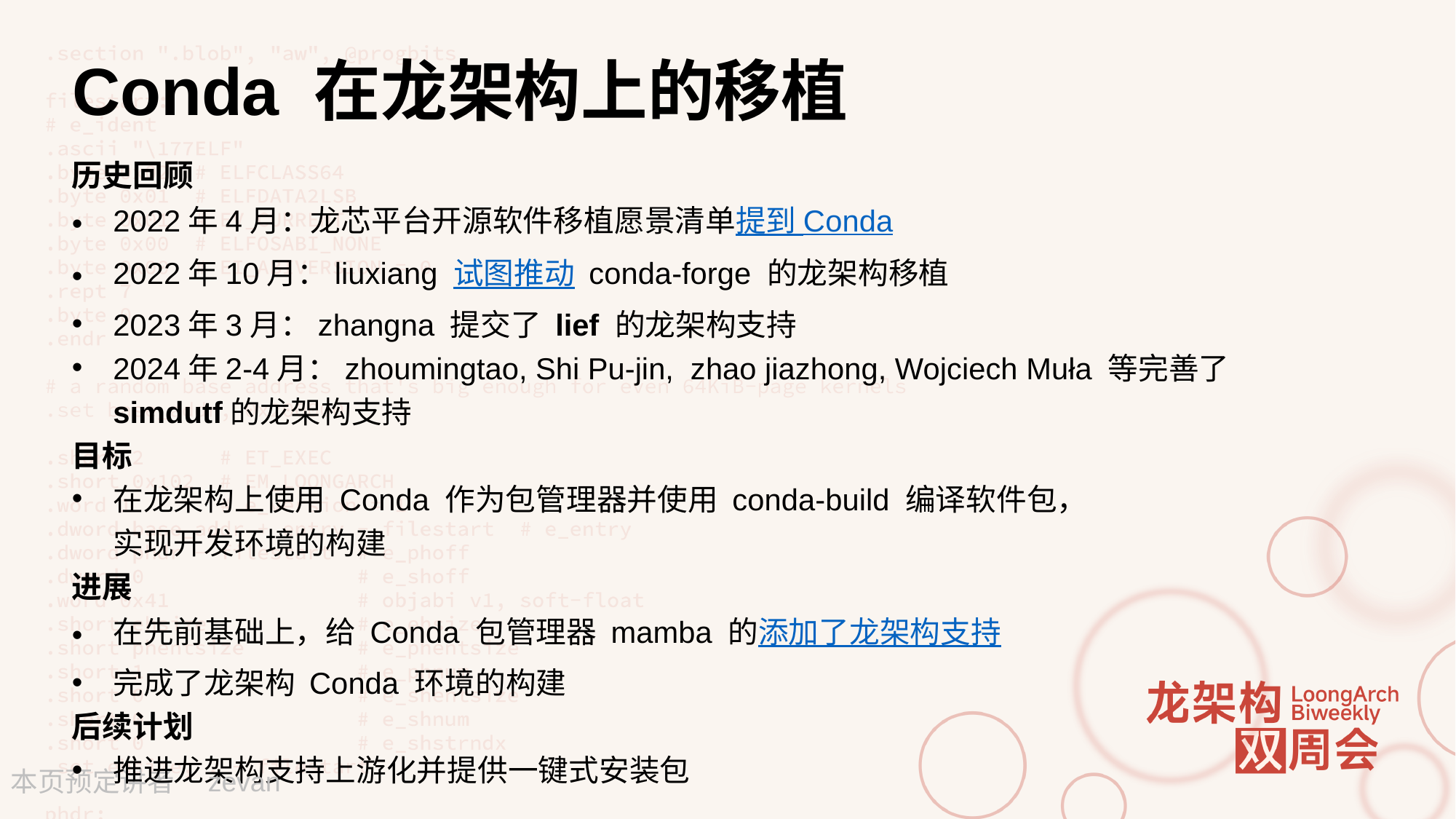

# Conda 在龙架构上的移植
历史回顾
2022年4月：龙芯平台开源软件移植愿景清单提到 Conda
2022年10月：liuxiang 试图推动 conda-forge 的龙架构移植
2023年3月：zhangna 提交了 lief 的龙架构支持
2024年2-4月：zhoumingtao, Shi Pu-jin,  zhao jiazhong, Wojciech Muła 等完善了simdutf的龙架构支持
目标
在龙架构上使用 Conda 作为包管理器并使用 conda-build 编译软件包，
实现开发环境的构建
进展
在先前基础上，给 Conda 包管理器 mamba 的添加了龙架构支持
完成了龙架构 Conda 环境的构建
后续计划
推进龙架构支持上游化并提供一键式安装包

zevan